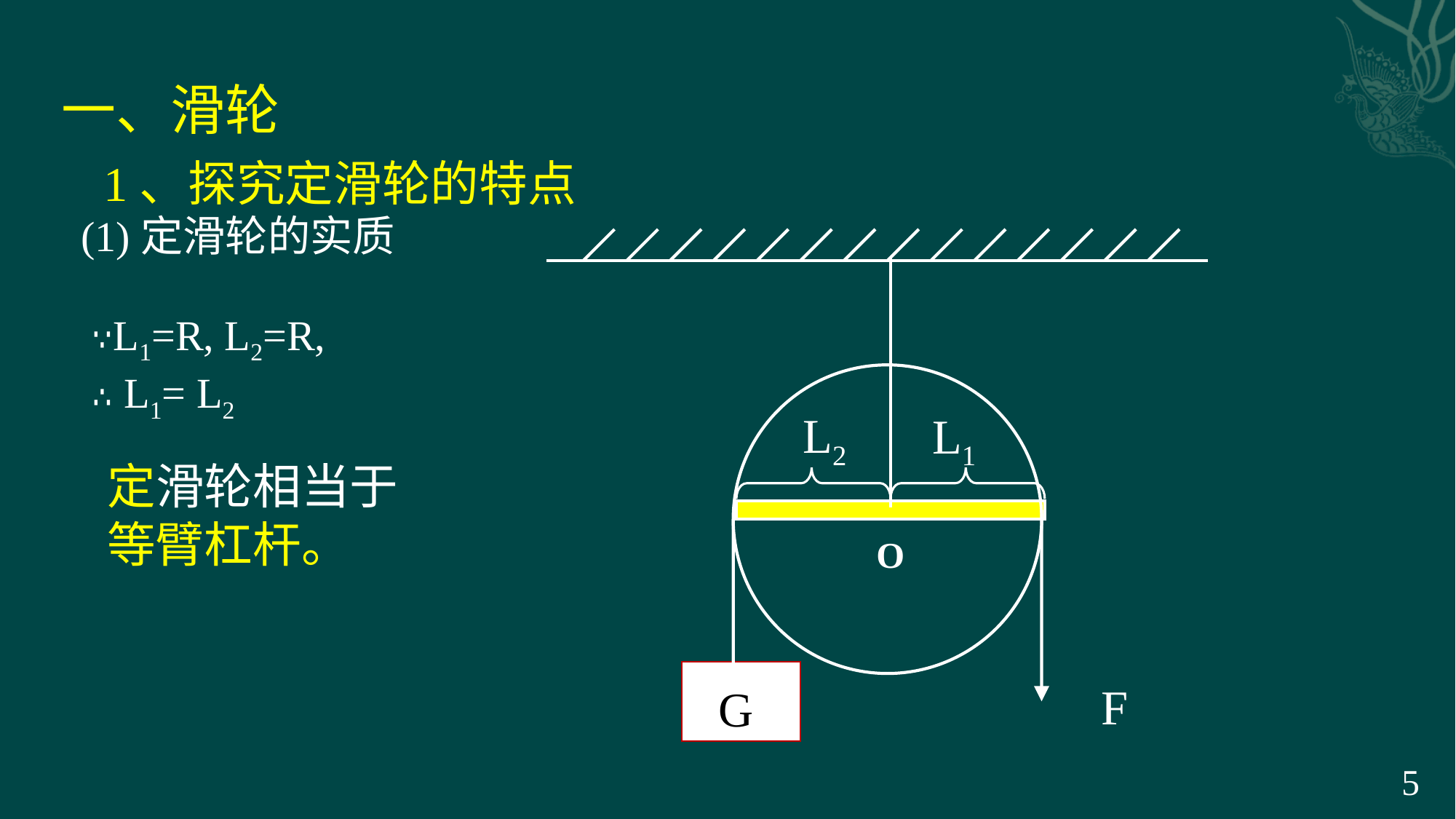

一、滑轮
1、探究定滑轮的特点
 (1)定滑轮的实质
∵L1=R, L2=R,
∴ L1= L2

L2
L1

定滑轮相当于等臂杠杆。

O

F
G
5